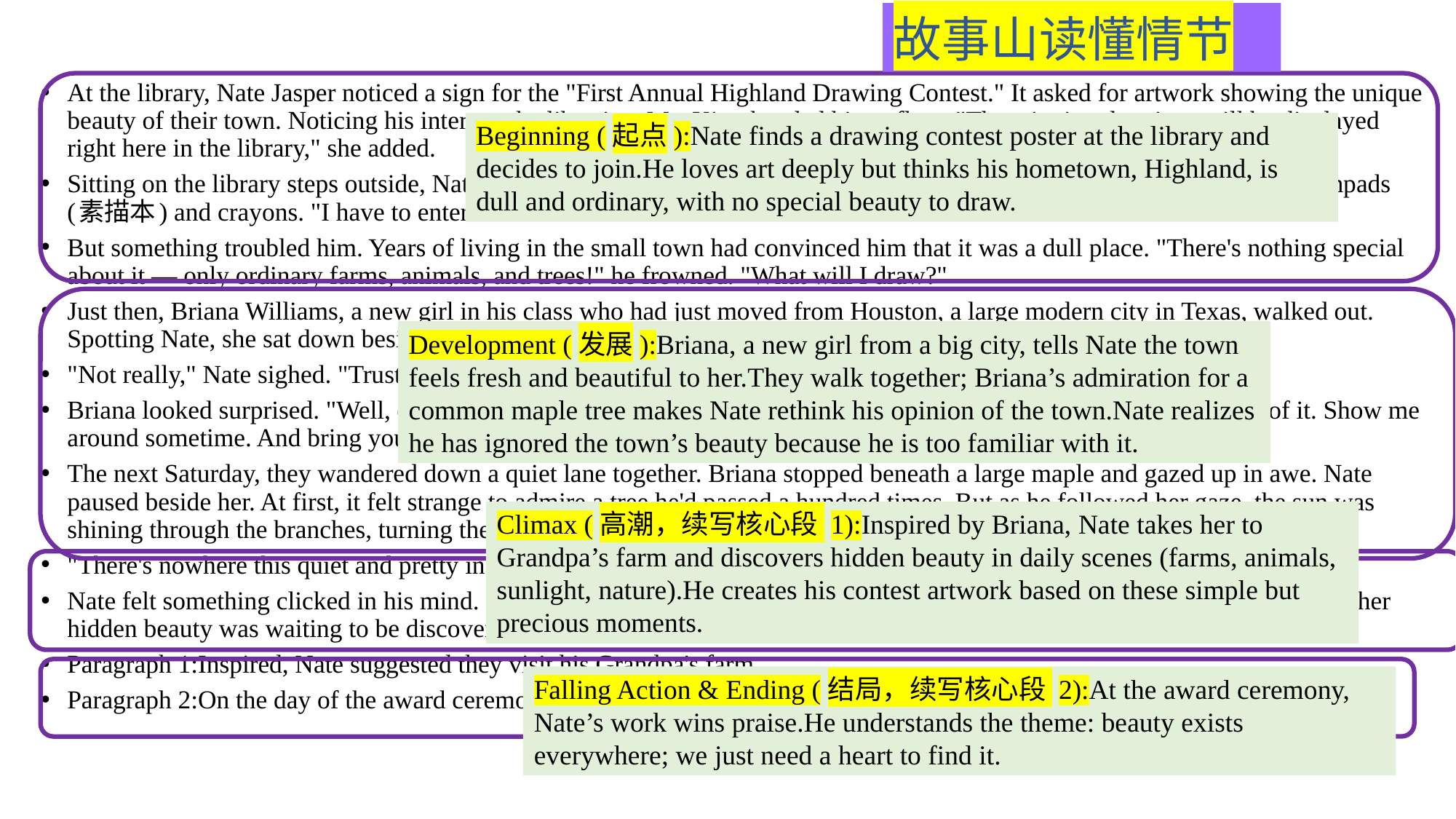

故事山读懂情节

At the library, Nate Jasper noticed a sign for the "First Annual Highland Drawing Contest." It asked for artwork showing the unique beauty of their town. Noticing his interest, the librarian, Ms. Kim, handed him a flyer. "The winning drawings will be displayed right here in the library," she added.
Sitting on the library steps outside, Nate was lost in thought. He had always loved art. He could never have too many sketchpads (素描本) and crayons. "I have to enter this contest!" he said to himself.
But something troubled him. Years of living in the small town had convinced him that it was a dull place. "There's nothing special about it — only ordinary farms, animals, and trees!" he frowned. "What will I draw?"
Just then, Briana Williams, a new girl in his class who had just moved from Houston, a large modern city in Texas, walked out. Spotting Nate, she sat down beside him and noticed the flyer. "A drawing contest? That sounds fun!"
"Not really," Nate sighed. "Trust me, this town is a big bore."
Briana looked surprised. "Well, everything here may seem boring to you, but to me, it's all new! I'd love to see more of it. Show me around sometime. And bring your sketchpad — you might find something worth drawing."
The next Saturday, they wandered down a quiet lane together. Briana stopped beneath a large maple and gazed up in awe. Nate paused beside her. At first, it felt strange to admire a tree he'd passed a hundred times. But as he followed her gaze, the sun was shining through the branches, turning the red and yellow leaves into a sea of burning gold.
"There's nowhere this quiet and pretty in Houston," Briana said softly.
Nate felt something clicked in his mind. Highland wasn't a big bore — he was just too used to it. He began to wonder what other hidden beauty was waiting to be discovered.
Paragraph 1:Inspired, Nate suggested they visit his Grandpa's farm.
Paragraph 2:On the day of the award ceremony, the library was crowded.
Beginning (起点):Nate finds a drawing contest poster at the library and decides to join.He loves art deeply but thinks his hometown, Highland, is dull and ordinary, with no special beauty to draw.

Development (发展):Briana, a new girl from a big city, tells Nate the town feels fresh and beautiful to her.They walk together; Briana’s admiration for a common maple tree makes Nate rethink his opinion of the town.Nate realizes he has ignored the town’s beauty because he is too familiar with it.
Climax (高潮，续写核心段 1):Inspired by Briana, Nate takes her to Grandpa’s farm and discovers hidden beauty in daily scenes (farms, animals, sunlight, nature).He creates his contest artwork based on these simple but precious moments.

Falling Action & Ending (结局，续写核心段 2):At the award ceremony, Nate’s work wins praise.He understands the theme: beauty exists everywhere; we just need a heart to find it.